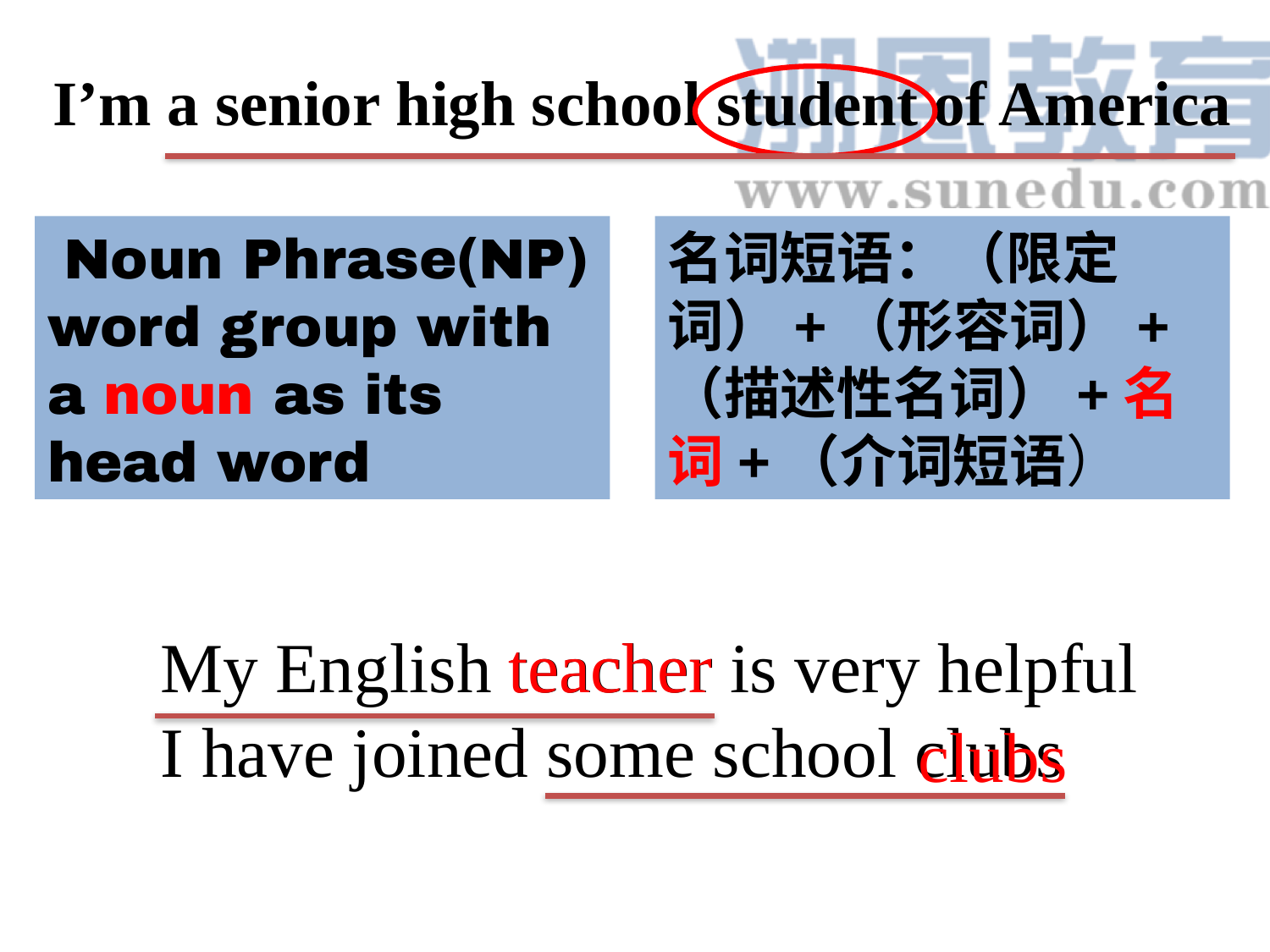

I’m a senior high school student of America

 Noun Phrase(NP)
word group with a noun as its head word
名词短语：（限定词）+（形容词）+（描述性名词）+名词+（介词短语）
       My English teacher is very helpful
       I have joined some school clubs
teacher
clubs